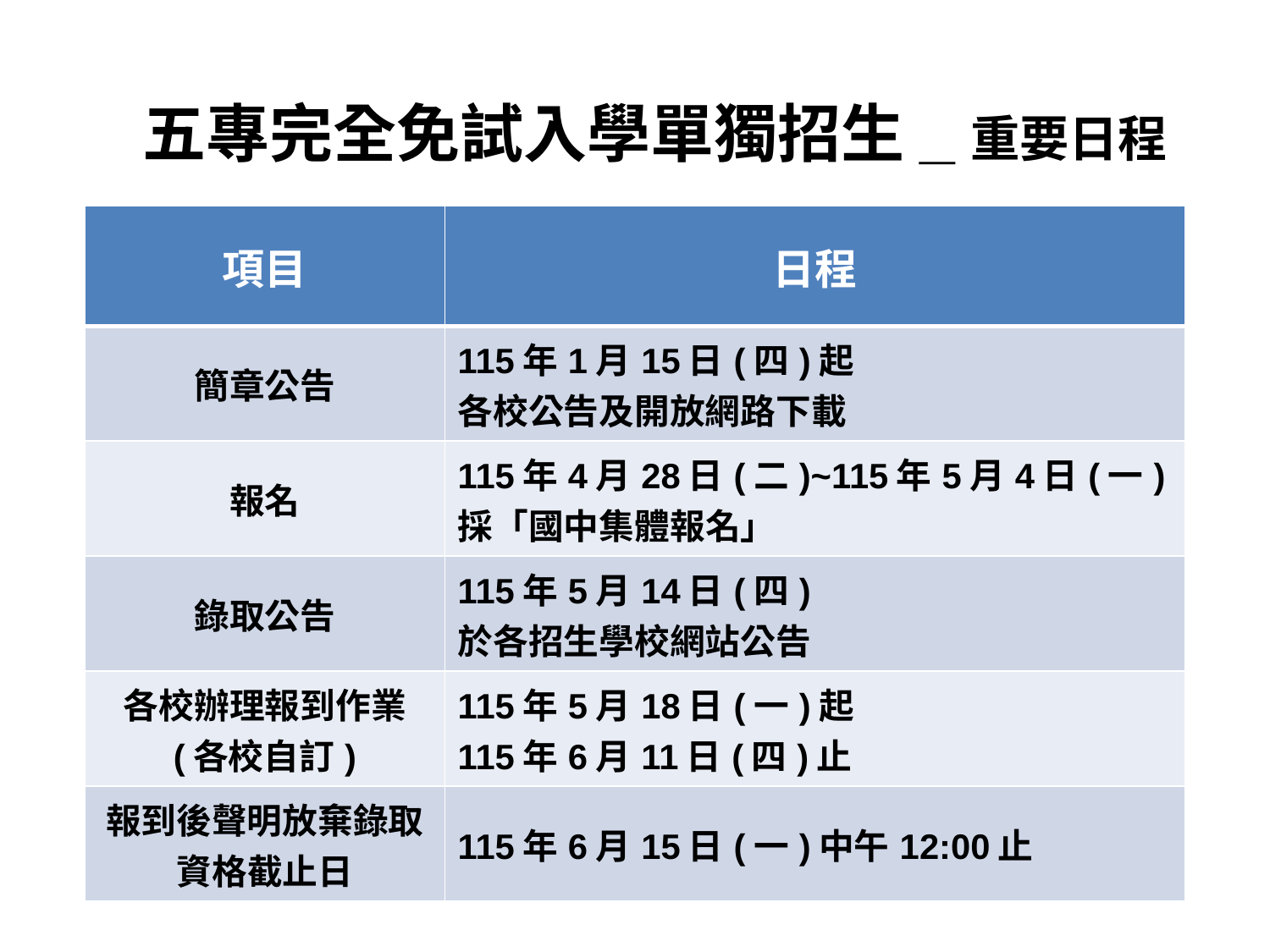

# 五專完全免試入學單獨招生_重要日程
| 項目 | 日程 |
| --- | --- |
| 簡章公告 | 115年1月15日(四)起 各校公告及開放網路下載 |
| 報名 | 115年4月28日(二)~115年5月4日(一) 採「國中集體報名」 |
| 錄取公告 | 115年5月14日(四) 於各招生學校網站公告 |
| 各校辦理報到作業 (各校自訂) | 115年5月18日(一)起 115年6月11日(四)止 |
| 報到後聲明放棄錄取資格截止日 | 115年6月15日(一)中午12:00止 |